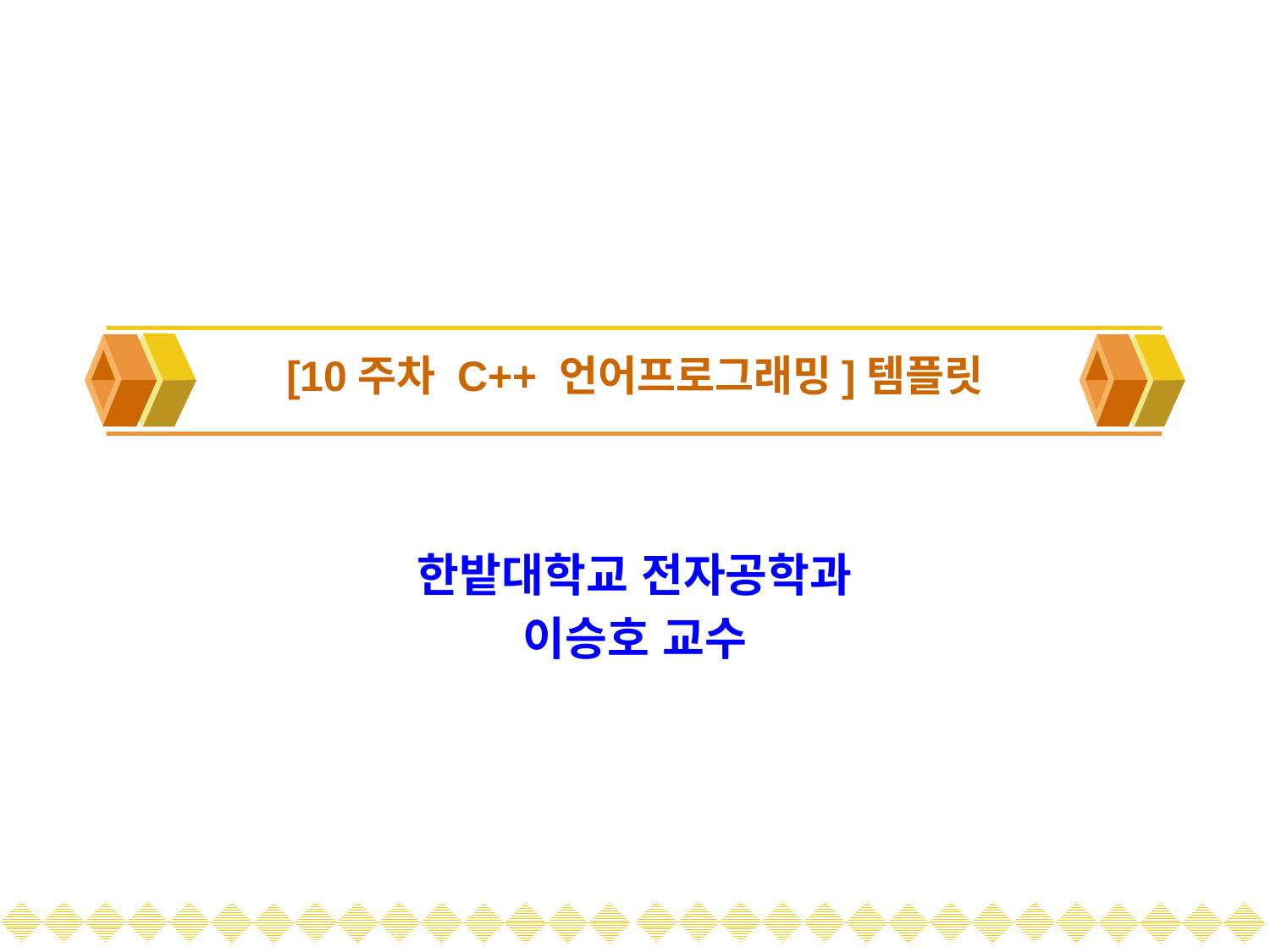

# [10주차 C++ 언어프로그래밍]템플릿
한밭대학교 전자공학과
이승호 교수